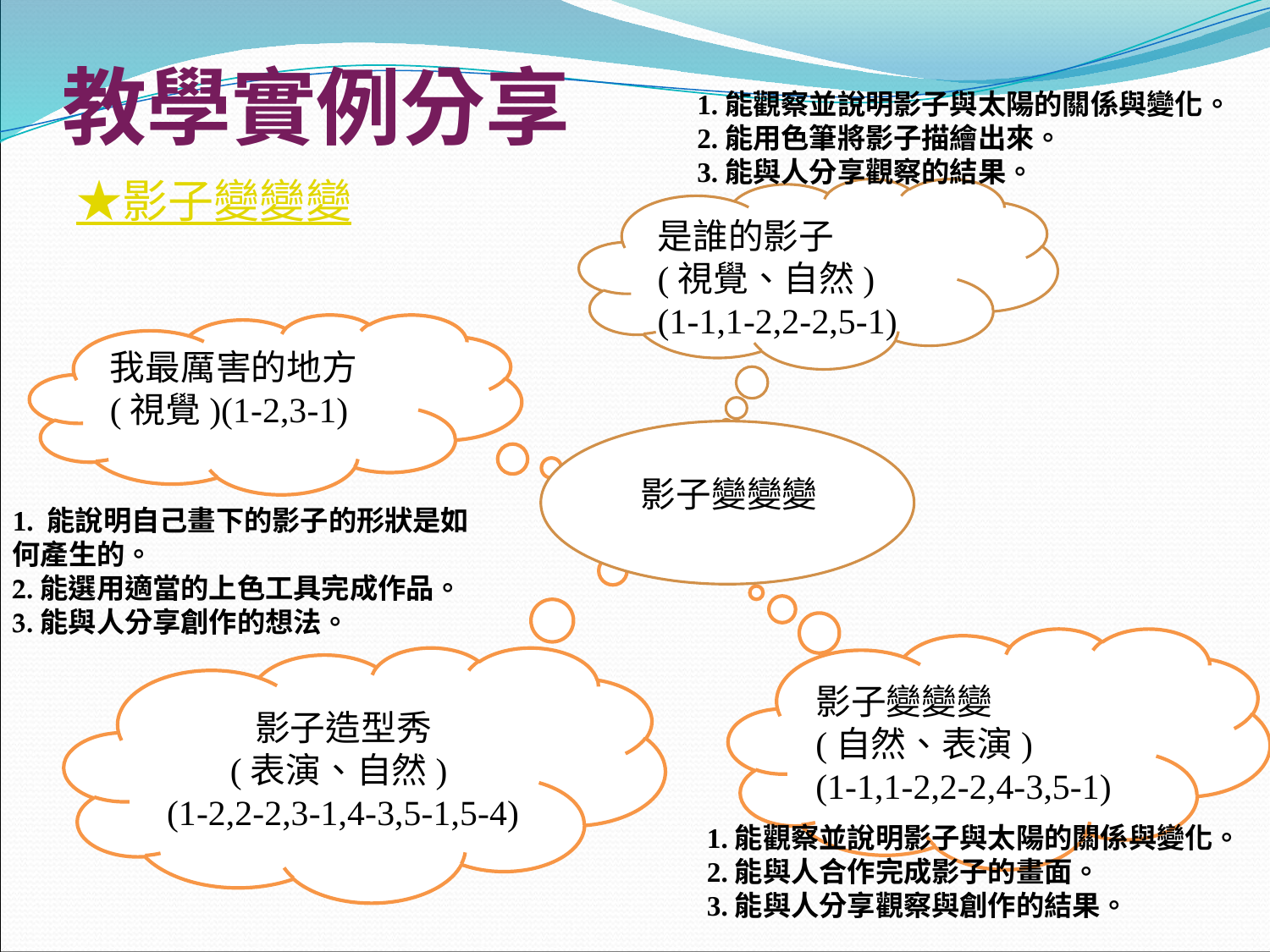

# 教學實例分享
1.能觀察並說明影子與太陽的關係與變化。
2.能用色筆將影子描繪出來。
3.能與人分享觀察的結果。
★影子變變變

是誰的影子
(視覺、自然)
(1-1,1-2,2-2,5-1)

我最厲害的地方
(視覺)(1-2,3-1)

影子變變變
(自然、表演)
(1-1,1-2,2-2,4-3,5-1)
影子造型秀
(表演、自然)
(1-2,2-2,3-1,4-3,5-1,5-4)
影子變變變
1. 能說明自己畫下的影子的形狀是如何產生的。
2.能選用適當的上色工具完成作品。
3.能與人分享創作的想法。
1.能觀察並說明影子與太陽的關係與變化。
2.能與人合作完成影子的畫面。
3.能與人分享觀察與創作的結果。